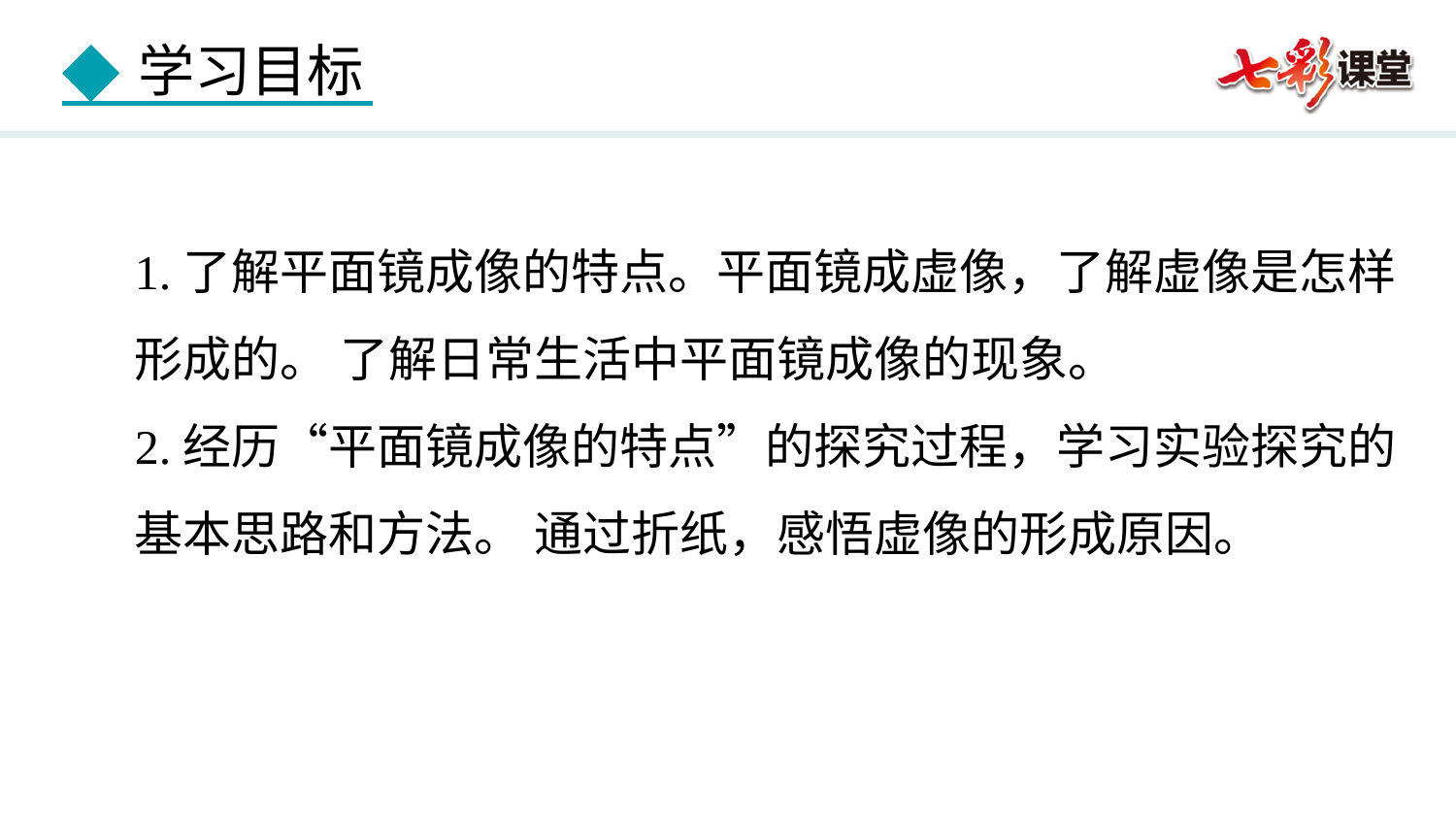

1.了解平面镜成像的特点。平面镜成虚像，了解虚像是怎样形成的。 了解日常生活中平面镜成像的现象。
2.经历“平面镜成像的特点”的探究过程，学习实验探究的基本思路和方法。 通过折纸，感悟虚像的形成原因。